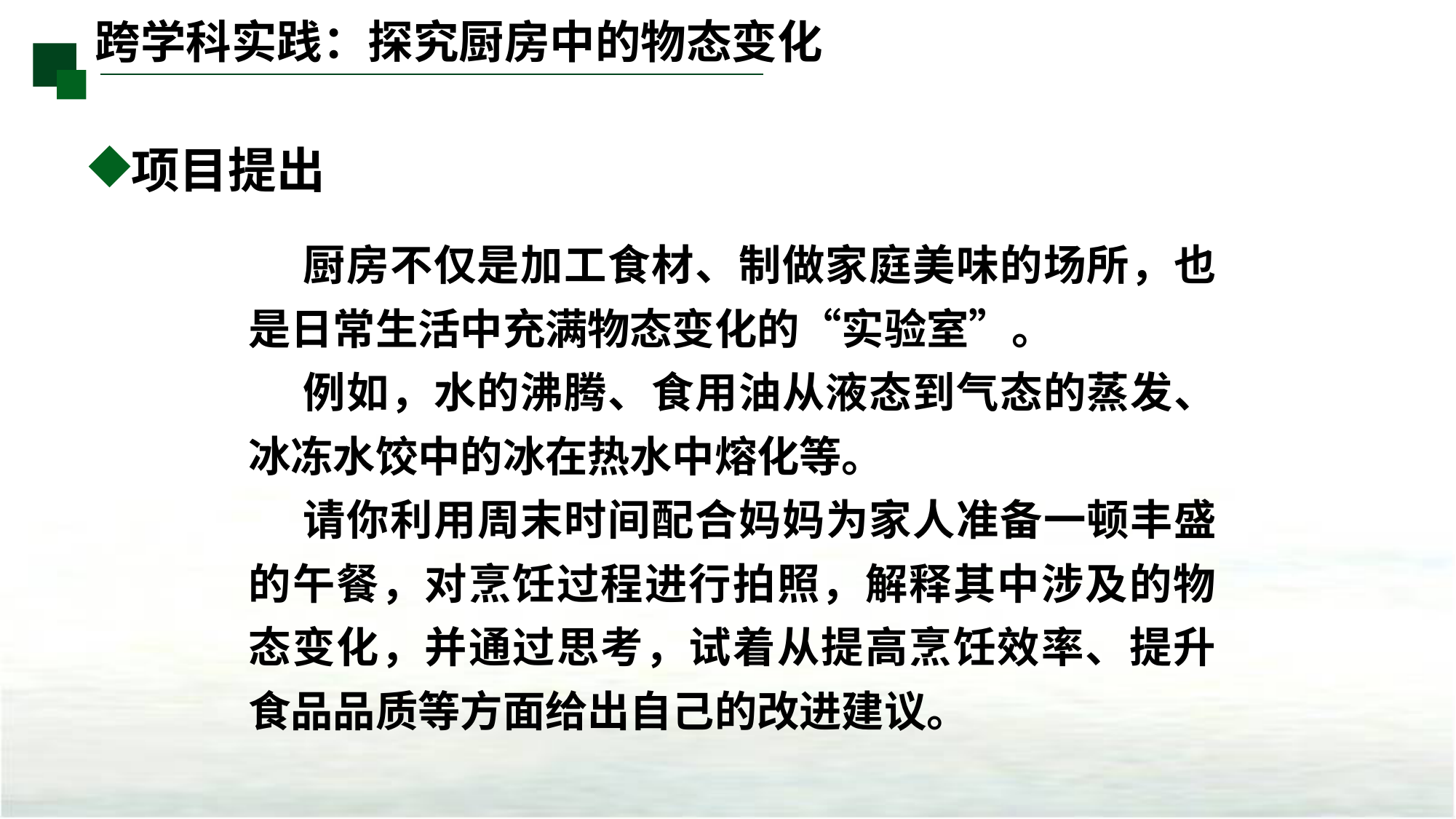

项目提出

厨房不仅是加工食材、制做家庭美味的场所，也是日常生活中充满物态变化的“实验室”。
例如，水的沸腾、食用油从液态到气态的蒸发、冰冻水饺中的冰在热水中熔化等。
    请你利用周末时间配合妈妈为家人准备一顿丰盛的午餐，对烹饪过程进行拍照，解释其中涉及的物态变化，并通过思考，试着从提高烹饪效率、提升食品品质等方面给出自己的改进建议。